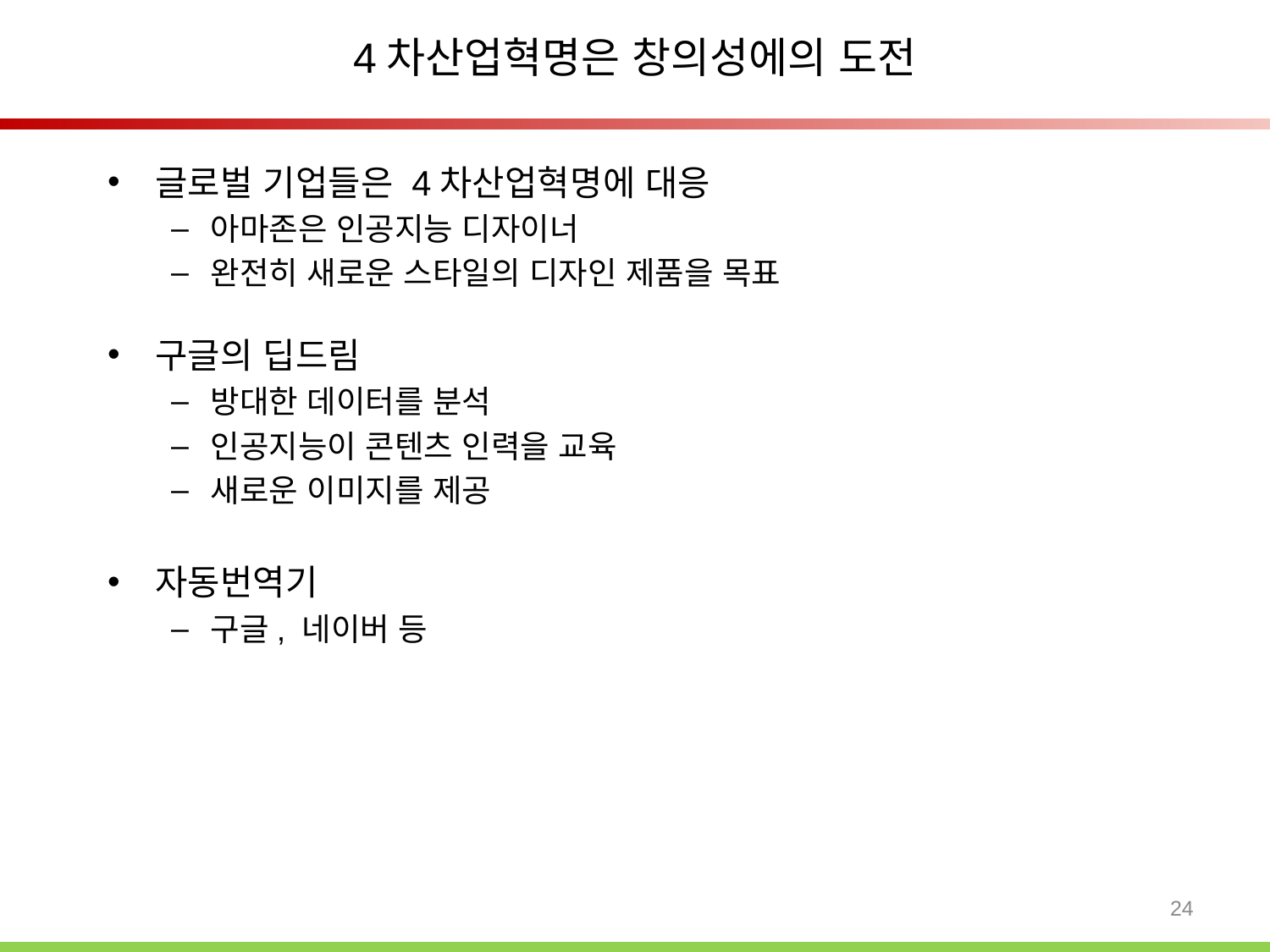

# 4차산업혁명은 창의성에의 도전
글로벌 기업들은 4차산업혁명에 대응
아마존은 인공지능 디자이너
완전히 새로운 스타일의 디자인 제품을 목표

구글의 딥드림
방대한 데이터를 분석
인공지능이 콘텐츠 인력을 교육
새로운 이미지를 제공

자동번역기
구글, 네이버 등
24